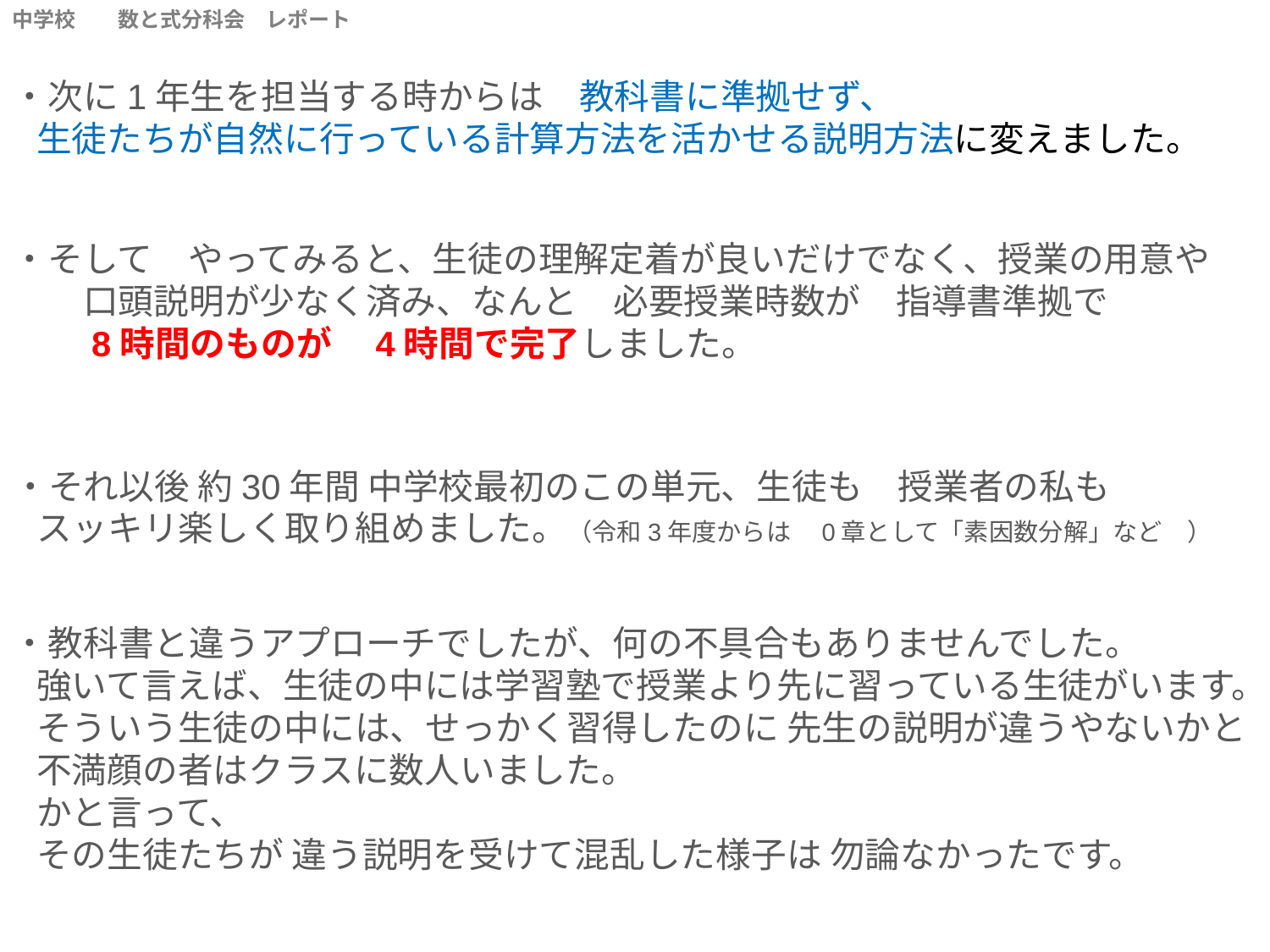

中学校　　数と式分科会　レポート
・次に1年生を担当する時からは　教科書に準拠せず、
  生徒たちが自然に行っている計算方法を活かせる説明方法に変えました。
・そして　やってみると、生徒の理解定着が良いだけでなく、授業の用意や
　　口頭説明が少なく済み、なんと　必要授業時数が　指導書準拠で
　　8時間のものが　4時間で完了しました。
・それ以後 約30年間 中学校最初のこの単元、生徒も　授業者の私も
  スッキリ楽しく取り組めました。（令和3年度からは　0章として「素因数分解」など　）
・教科書と違うアプローチでしたが、何の不具合もありませんでした。
  強いて言えば、生徒の中には学習塾で授業より先に習っている生徒がいます。
  そういう生徒の中には、せっかく習得したのに 先生の説明が違うやないかと
  不満顔の者はクラスに数人いました。
  かと言って、
  その生徒たちが 違う説明を受けて混乱した様子は 勿論なかったです。